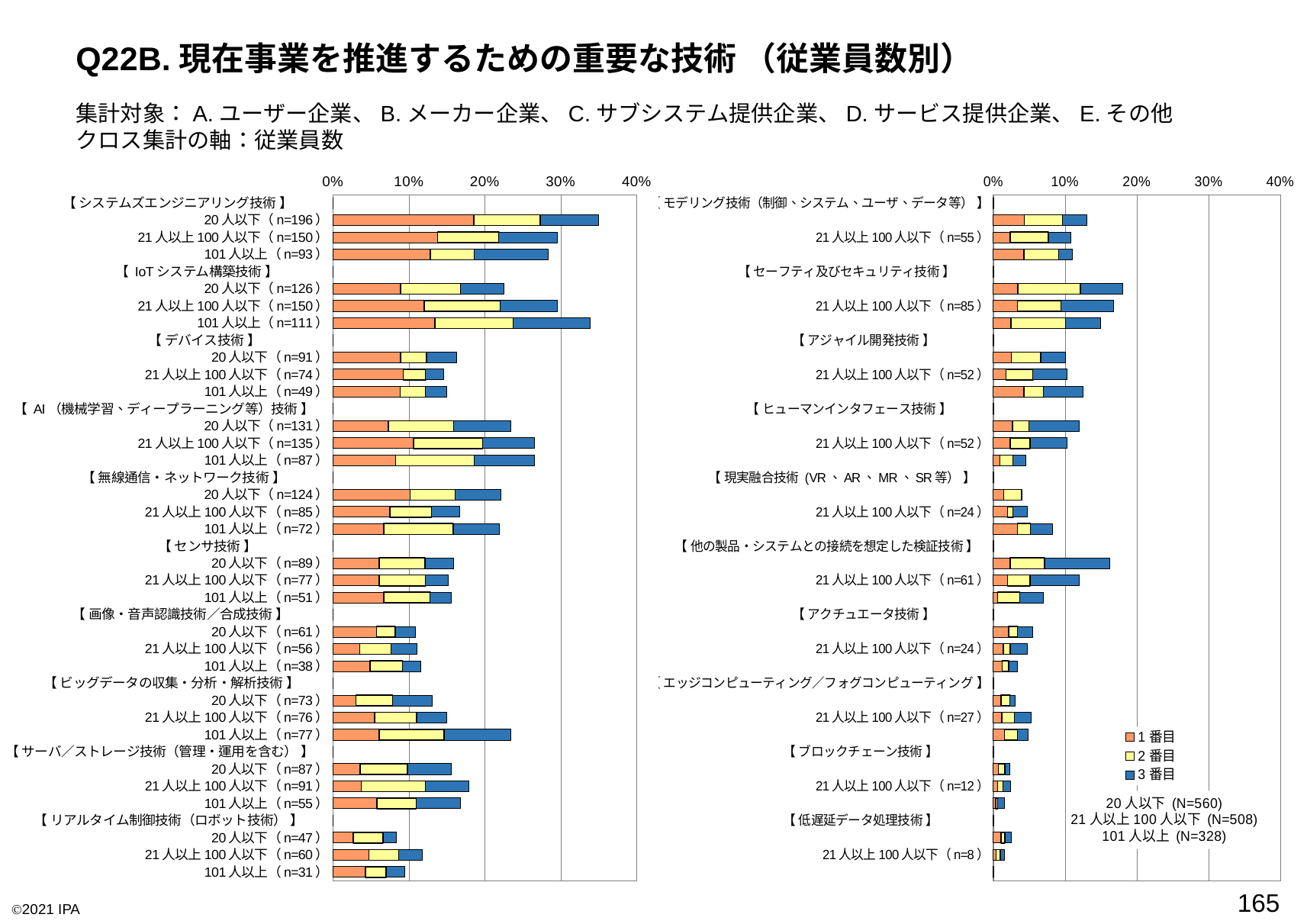

Q22B.現在事業を推進するための重要な技術 （従業員数別）
集計対象：A.ユーザー企業、B.メーカー企業、C.サブシステム提供企業、D.サービス提供企業、E.その他
クロス集計の軸：従業員数

### Chart

| Category | 1番目 | 2番目 | 3番目 |
|---|---|---|---|
| 【 システムズエンジニアリング技術 】           | 0.0 | 0.0 | 0.0 |
| 20人以下（n=196） | 0.18571428571428572 | 0.0875 | 0.07678571428571429 |
| 21人以上100人以下（n=150） | 0.1377952755905512 | 0.08070866141732283 | 0.07677165354330709 |
| 101人以上（n=93） | 0.12804878048780488 | 0.057926829268292686 | 0.0975609756097561 |
| 【 IoTシステム構築技術 】               | 0.0 | 0.0 | 0.0 |
| 20人以下（n=126） | 0.08928571428571429 | 0.07857142857142857 | 0.05714285714285714 |
| 21人以上100人以下（n=150） | 0.12007874015748031 | 0.10039370078740158 | 0.07480314960629922 |
| 101人以上（n=111） | 0.13414634146341464 | 0.10365853658536585 | 0.10060975609756098 |
| 【 デバイス技術 】                    | 0.0 | 0.0 | 0.0 |
| 20人以下（n=91） | 0.08928571428571429 | 0.033928571428571426 | 0.039285714285714285 |
| 21人以上100人以下（n=74） | 0.09251968503937008 | 0.02952755905511811 | 0.023622047244094488 |
| 101人以上（n=49） | 0.08841463414634146 | 0.03353658536585366 | 0.027439024390243903 |
| 【 AI（機械学習、ディープラーニング等）技術 】     | 0.0 | 0.0 | 0.0 |
| 20人以下（n=131） | 0.07321428571428572 | 0.08571428571428572 | 0.075 |
| 21人以上100人以下（n=135） | 0.1062992125984252 | 0.09055118110236221 | 0.0688976377952756 |
| 101人以上（n=87） | 0.08231707317073171 | 0.10365853658536585 | 0.07926829268292683 |
| 【 無線通信・ネットワーク技術 】             | 0.0 | 0.0 | 0.0 |
| 20人以下（n=124） | 0.10178571428571428 | 0.05892857142857143 | 0.060714285714285714 |
| 21人以上100人以下（n=85） | 0.07480314960629922 | 0.05511811023622047 | 0.03740157480314961 |
| 101人以上（n=72） | 0.06707317073170732 | 0.09146341463414634 | 0.06097560975609756 |
| 【 センサ技術 】                     | 0.0 | 0.0 | 0.0 |
| 20人以下（n=89） | 0.060714285714285714 | 0.060714285714285714 | 0.0375 |
| 21人以上100人以下（n=77） | 0.0610236220472441 | 0.0610236220472441 | 0.02952755905511811 |
| 101人以上（n=51） | 0.06707317073170732 | 0.06097560975609756 | 0.027439024390243903 |
| 【 画像・音声認識技術／合成技術 】            | 0.0 | 0.0 | 0.0 |
| 20人以下（n=61） | 0.05714285714285714 | 0.025 | 0.026785714285714284 |
| 21人以上100人以下（n=56） | 0.03543307086614173 | 0.04133858267716536 | 0.03346456692913386 |
| 101人以上（n=38） | 0.04878048780487805 | 0.042682926829268296 | 0.024390243902439025 |
| 【 ビッグデータの収集・分析・解析技術 】         | 0.0 | 0.0 | 0.0 |
| 20人以下（n=73） | 0.030357142857142857 | 0.048214285714285716 | 0.05178571428571429 |
| 21人以上100人以下（n=76） | 0.05511811023622047 | 0.05511811023622047 | 0.03937007874015748 |
| 101人以上（n=77） | 0.06097560975609756 | 0.08536585365853659 | 0.08841463414634146 |
| 【 サーバ／ストレージ技術（管理・運用を含む） 】     | 0.0 | 0.0 | 0.0 |
| 20人以下（n=87） | 0.03571428571428571 | 0.0625 | 0.05714285714285714 |
| 21人以上100人以下（n=91） | 0.03740157480314961 | 0.08464566929133858 | 0.05708661417322835 |
| 101人以上（n=55） | 0.057926829268292686 | 0.051829268292682924 | 0.057926829268292686 |
| 【 リアルタイム制御技術（ロボット技術） 】        | 0.0 | 0.0 | 0.0 |
| 20人以下（n=47） | 0.026785714285714284 | 0.039285714285714285 | 0.017857142857142856 |
| 21人以上100人以下（n=60） | 0.047244094488188976 | 0.03937007874015748 | 0.031496062992125984 |
| 101人以上（n=31） | 0.042682926829268296 | 0.027439024390243903 | 0.024390243902439025 |

### Chart:

| Category | 1番目 | 2番目 | 3番目 |
|---|---|---|---|
| 【 モデリング技術（制御、システム、ユーザ、データ等） 】 | 0.0 | 0.0 | 0.0 |
| 20人以下（n=73） | 0.04285714285714286 | 0.05357142857142857 | 0.033928571428571426 |
| 21人以上100人以下（n=55） | 0.023622047244094488 | 0.0531496062992126 | 0.031496062992125984 |
| 101人以上（n=36） | 0.042682926829268296 | 0.04878048780487805 | 0.018292682926829267 |
| 【 セーフティ及びセキュリティ技術 】           | 0.0 | 0.0 | 0.0 |
| 20人以下（n=101） | 0.033928571428571426 | 0.0875 | 0.05892857142857143 |
| 21人以上100人以下（n=85） | 0.03346456692913386 | 0.0610236220472441 | 0.07283464566929133 |
| 101人以上（n=49） | 0.024390243902439025 | 0.07621951219512195 | 0.04878048780487805 |
| 【 アジャイル開発技術 】                 | 0.0 | 0.0 | 0.0 |
| 20人以下（n=56） | 0.025 | 0.04107142857142857 | 0.033928571428571426 |
| 21人以上100人以下（n=52） | 0.017716535433070866 | 0.03740157480314961 | 0.047244094488188976 |
| 101人以上（n=41） | 0.042682926829268296 | 0.027439024390243903 | 0.054878048780487805 |
| 【 ヒューマンインタフェース技術 】            | 0.0 | 0.0 | 0.0 |
| 20人以下（n=67） | 0.026785714285714284 | 0.023214285714285715 | 0.06964285714285715 |
| 21人以上100人以下（n=52） | 0.023622047244094488 | 0.027559055118110236 | 0.051181102362204724 |
| 101人以上（n=15） | 0.009146341463414634 | 0.018292682926829267 | 0.018292682926829267 |
| 【 現実融合技術 (VR、AR、MR、SR等） 】     | 0.0 | 0.0 | 0.0 |
| 20人以下（n=22） | 0.014285714285714285 | 0.025 | 0.0 |
| 21人以上100人以下（n=24） | 0.01968503937007874 | 0.007874015748031496 | 0.01968503937007874 |
| 101人以上（n=27） | 0.03353658536585366 | 0.018292682926829267 | 0.03048780487804878 |
| 【 他の製品・システムとの接続を想定した検証技術 】    | 0.0 | 0.0 | 0.0 |
| 20人以下（n=91） | 0.023214285714285715 | 0.048214285714285716 | 0.09107142857142857 |
| 21人以上100人以下（n=61） | 0.01968503937007874 | 0.031496062992125984 | 0.0688976377952756 |
| 101人以上（n=23） | 0.006097560975609756 | 0.03048780487804878 | 0.03353658536585366 |
| 【 アクチュエータ技術 】                 | 0.0 | 0.0 | 0.0 |
| 20人以下（n=31） | 0.02142857142857143 | 0.0125 | 0.02142857142857143 |
| 21人以上100人以下（n=24） | 0.013779527559055118 | 0.00984251968503937 | 0.023622047244094488 |
| 101人以上（n=11） | 0.012195121951219513 | 0.009146341463414634 | 0.012195121951219513 |
| 【 エッジコンピューティング／フォグコンピューティング 】 | 0.0 | 0.0 | 0.0 |
| 20人以下（n=17） | 0.010714285714285714 | 0.0125 | 0.007142857142857143 |
| 21人以上100人以下（n=27） | 0.011811023622047244 | 0.017716535433070866 | 0.023622047244094488 |
| 101人以上（n=16） | 0.01524390243902439 | 0.018292682926829267 | 0.01524390243902439 |
| 【 ブロックチェーン技術 】                | 0.0 | 0.0 | 0.0 |
| 20人以下（n=13） | 0.007142857142857143 | 0.008928571428571428 | 0.007142857142857143 |
| 21人以上100人以下（n=12） | 0.005905511811023622 | 0.007874015748031496 | 0.00984251968503937 |
| 101人以上（n=5） | 0.003048780487804878 | 0.003048780487804878 | 0.009146341463414634 |
| 【 低遅延データ処理技術 】                | 0.0 | 0.0 | 0.0 |
| 20人以下（n=14） | 0.010714285714285714 | 0.005357142857142857 | 0.008928571428571428 |
| 21人以上100人以下（n=8） | 0.003937007874015748 | 0.005905511811023622 | 0.005905511811023622 |
| 101人以上（n=0） | 0.0 | 0.0 | 0.0 |